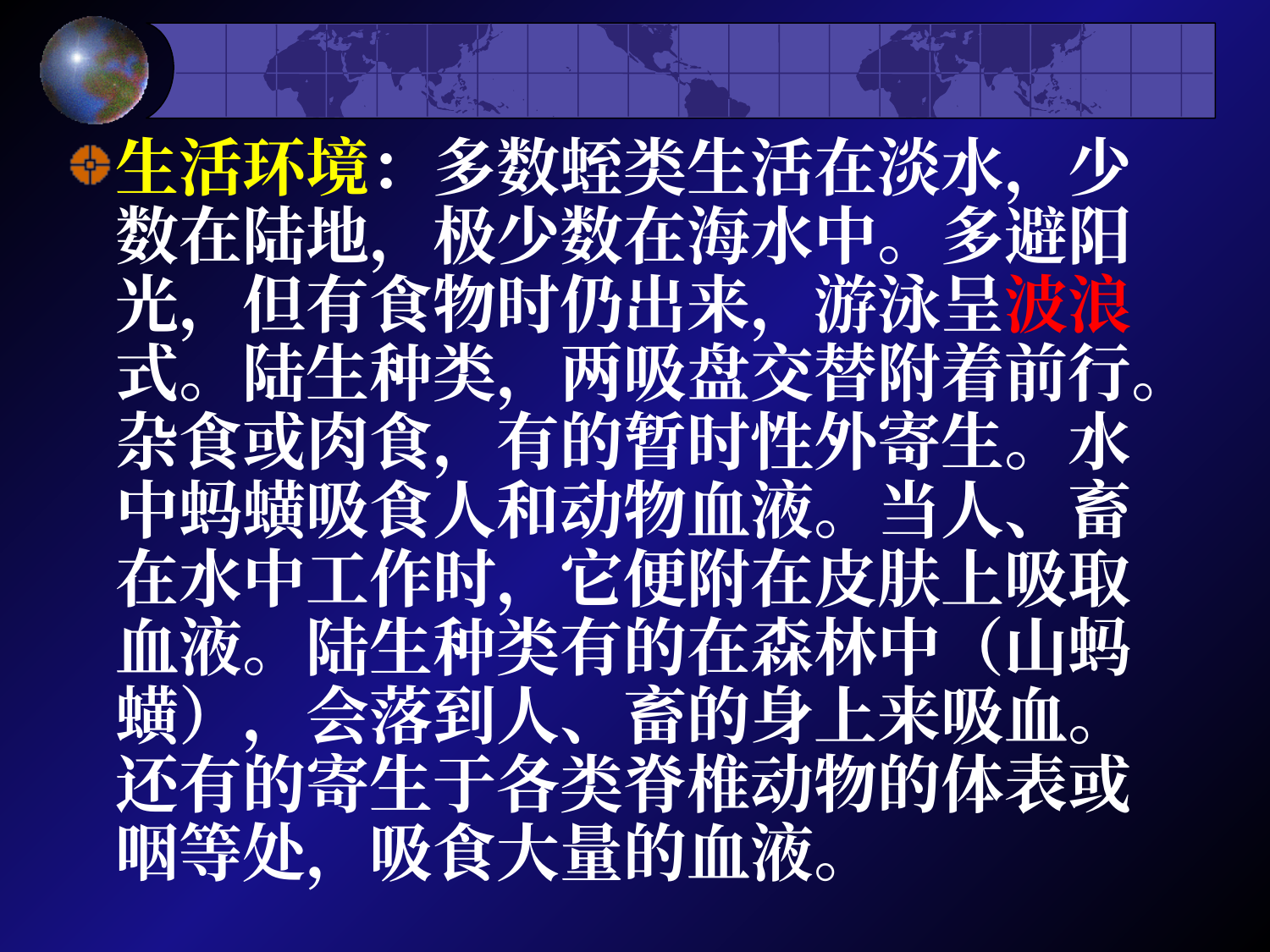

生活环境：多数蛭类生活在淡水，少数在陆地，极少数在海水中。多避阳光，但有食物时仍出来，游泳呈波浪式。陆生种类，两吸盘交替附着前行。杂食或肉食，有的暂时性外寄生。水中蚂蟥吸食人和动物血液。当人、畜在水中工作时，它便附在皮肤上吸取血液。陆生种类有的在森林中（山蚂蟥），会落到人、畜的身上来吸血。还有的寄生于各类脊椎动物的体表或咽等处，吸食大量的血液。